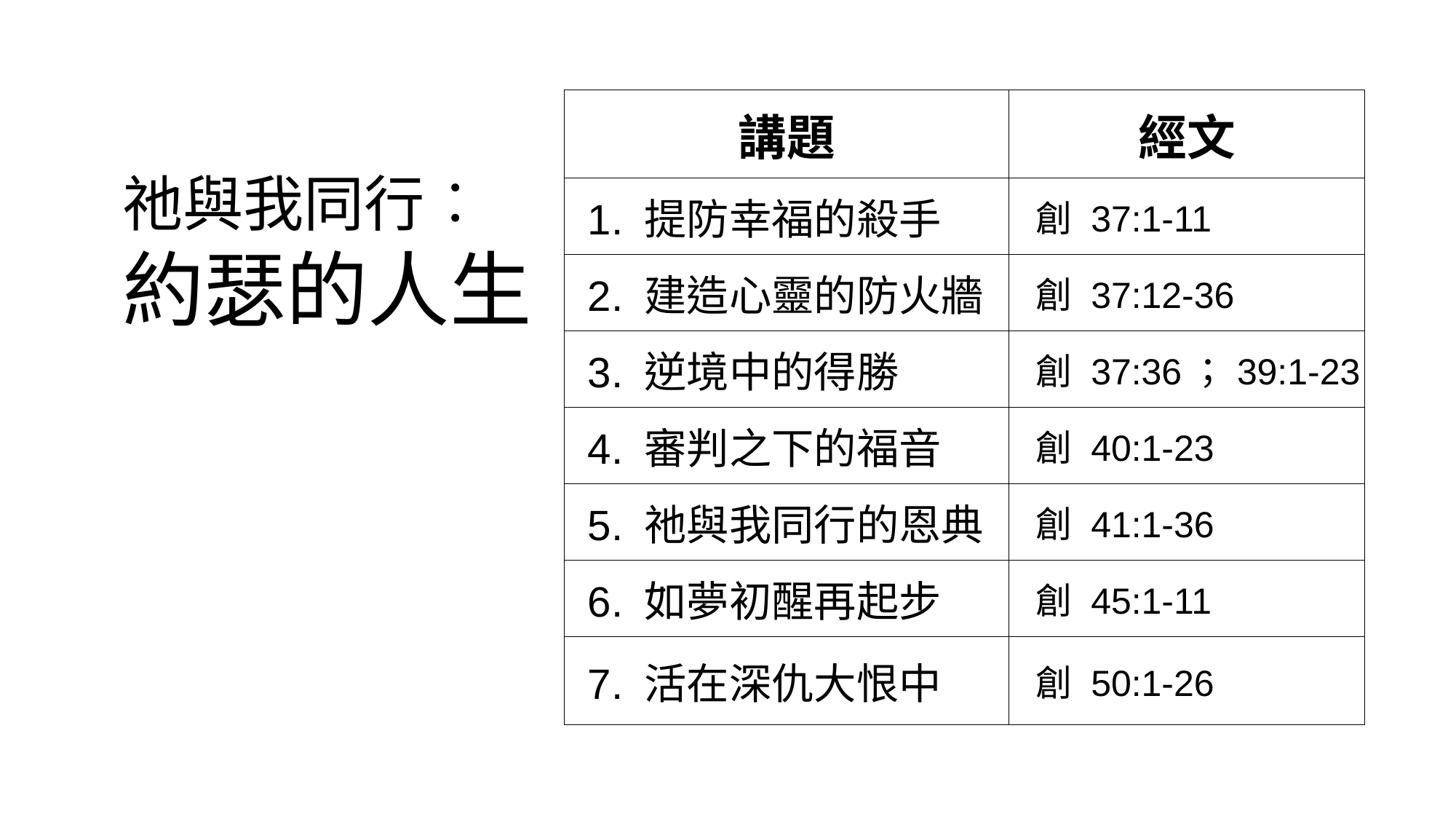

#
| 講題 | 經文 |
| --- | --- |
| 1. 提防幸福的殺手 | 創 37:1-11 |
| 2. 建造心靈的防火牆 | 創 37:12-36 |
| 3. 逆境中的得勝 | 創 37:36；39:1-23 |
| 4. 審判之下的福音 | 創 40:1-23 |
| 5. 祂與我同行的恩典 | 創 41:1-36 |
| 6. 如夢初醒再起步 | 創 45:1-11 |
| 7. 活在深仇大恨中 | 創 50:1-26 |
祂與我同行︰約瑟的人生